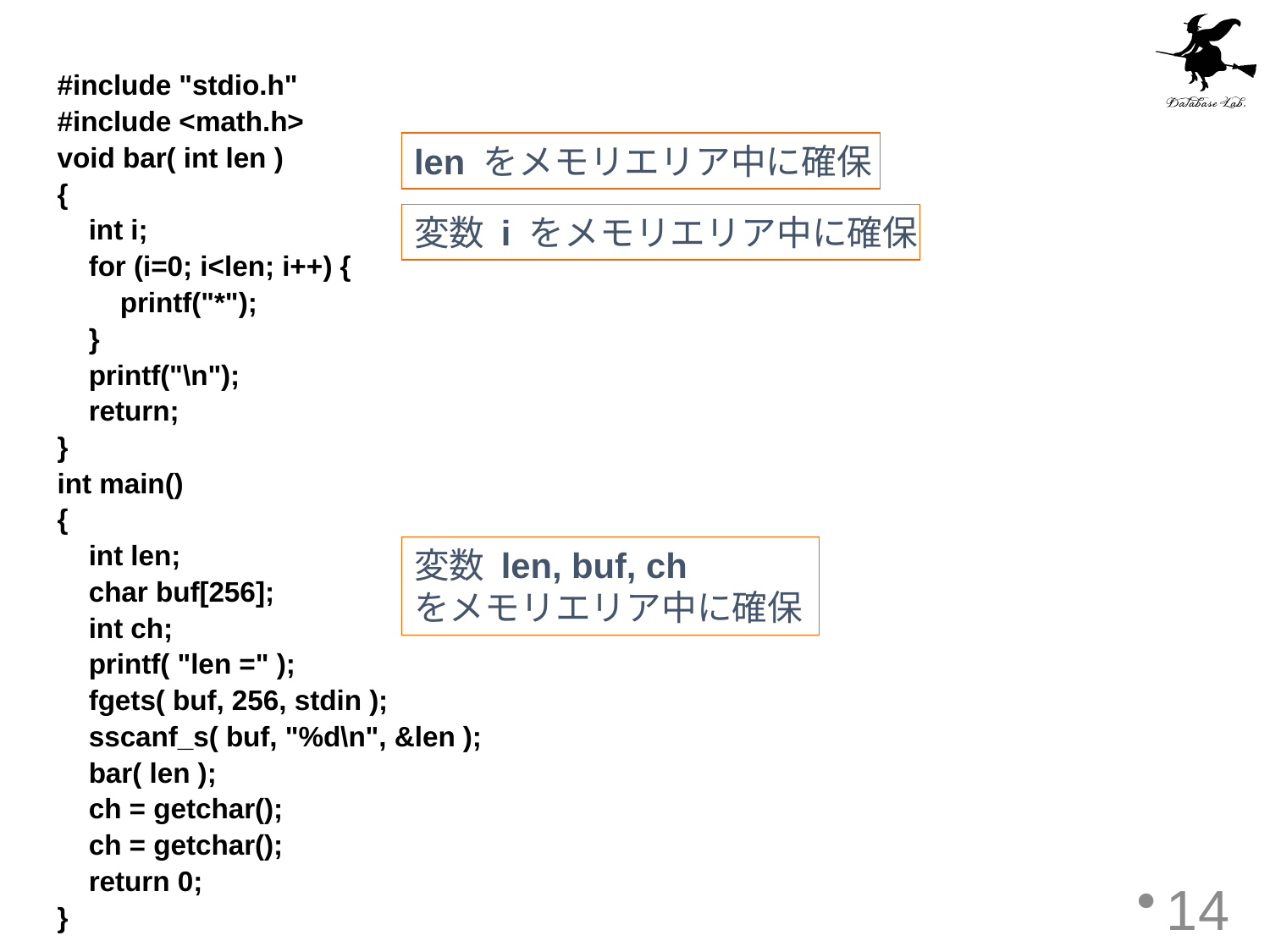

#include "stdio.h"
#include <math.h>
void bar( int len )
{
    int i;
    for (i=0; i<len; i++) {
        printf("*");
    }
    printf("\n");
    return;
}
int main()
{
    int len;
    char buf[256];
    int ch;
    printf( "len =" );
    fgets( buf, 256, stdin );
    sscanf_s( buf, "%d\n", &len );
    bar( len );
    ch = getchar();
    ch = getchar();
    return 0;
}
len をメモリエリア中に確保
変数 i をメモリエリア中に確保
変数 len, buf, ch
をメモリエリア中に確保
14